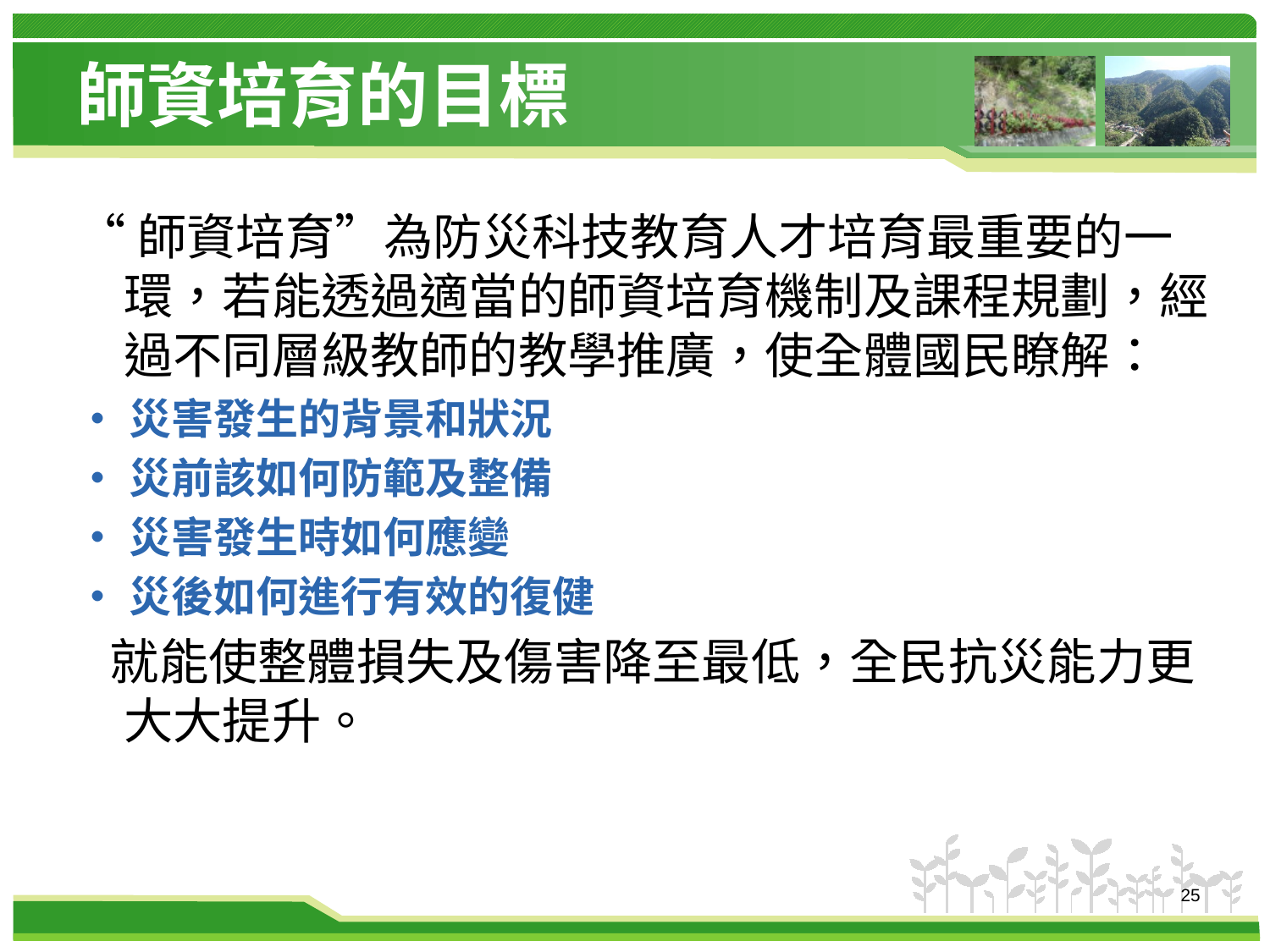

# 師資培育的目標
“師資培育”為防災科技教育人才培育最重要的一環，若能透過適當的師資培育機制及課程規劃，經過不同層級教師的教學推廣，使全體國民瞭解：
‧災害發生的背景和狀況
‧災前該如何防範及整備
‧災害發生時如何應變
‧災後如何進行有效的復健
  就能使整體損失及傷害降至最低，全民抗災能力更大大提升。
25